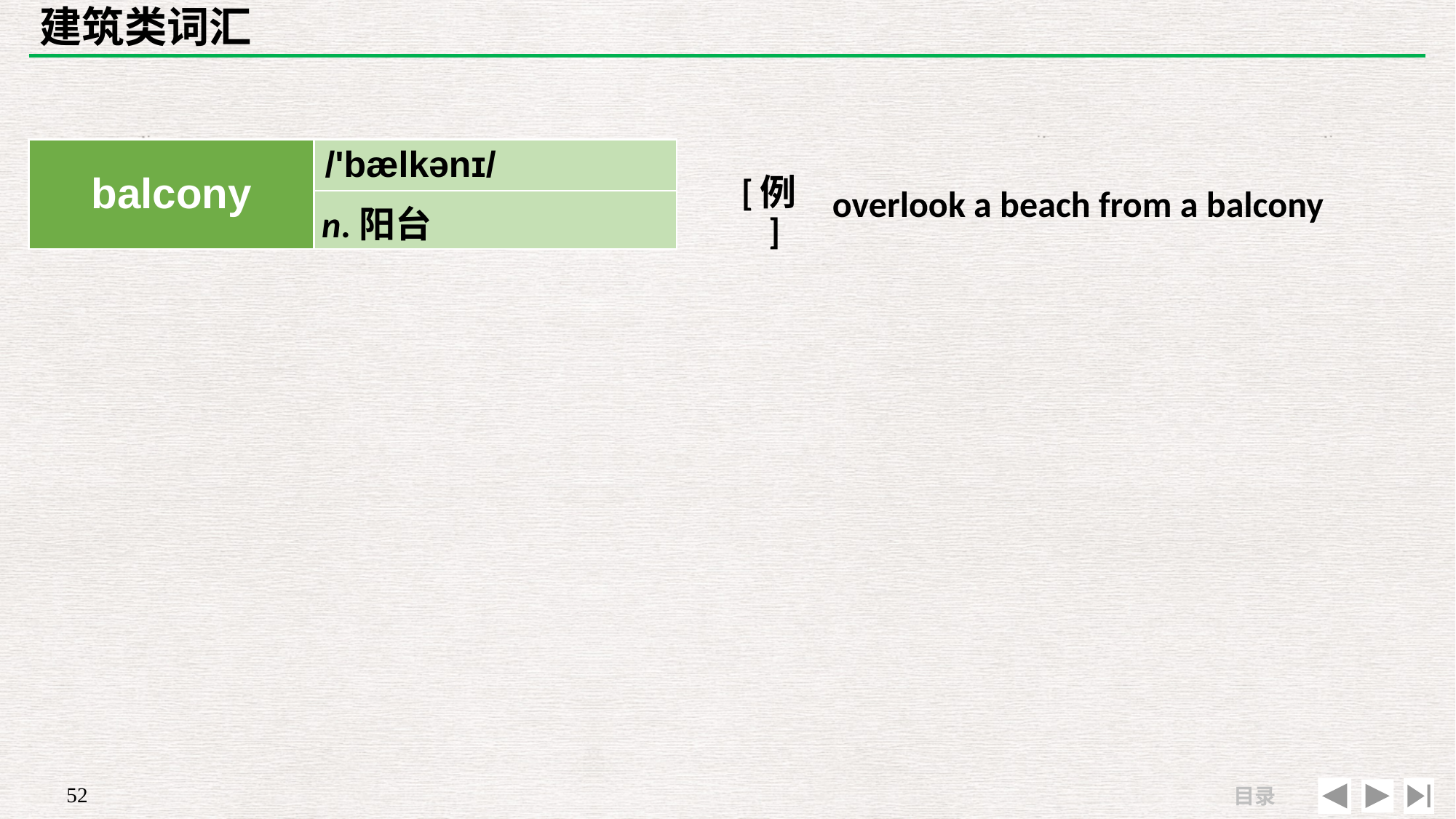

# 建筑类词汇

|  |  |
| --- | --- |
| [例] | overlook a beach from a balcony |
| balcony | /'bælkənɪ/ |
| --- | --- |
|  |  |
n.阳台